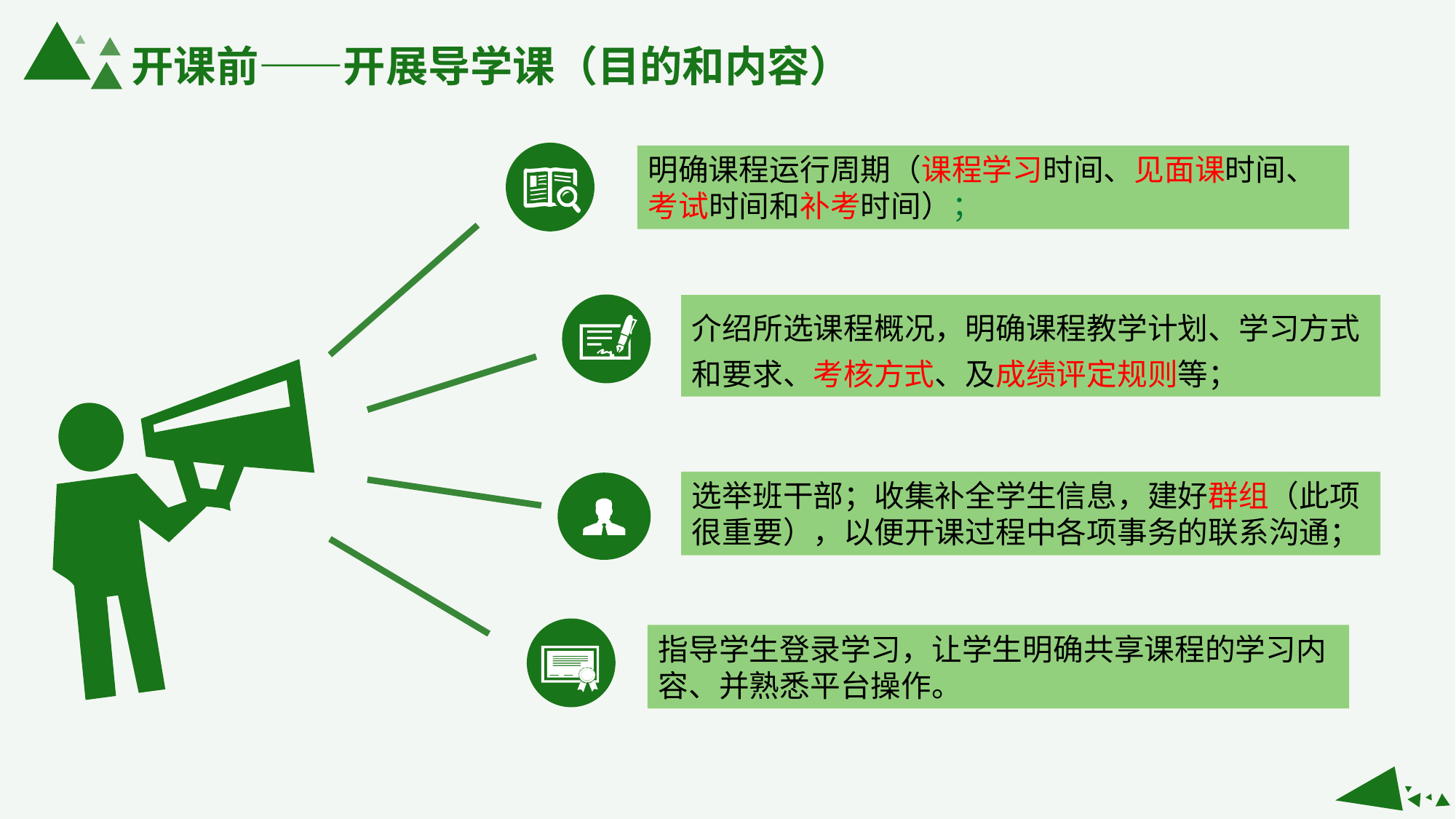

开课前——开展导学课（目的和内容）

明确课程运行周期（课程学习时间、见面课时间、考试时间和补考时间）；

介绍所选课程概况，明确课程教学计划、学习方式和要求、考核方式、及成绩评定规则等；

选举班干部；收集补全学生信息，建好群组（此项很重要），以便开课过程中各项事务的联系沟通；

指导学生登录学习，让学生明确共享课程的学习内容、并熟悉平台操作。